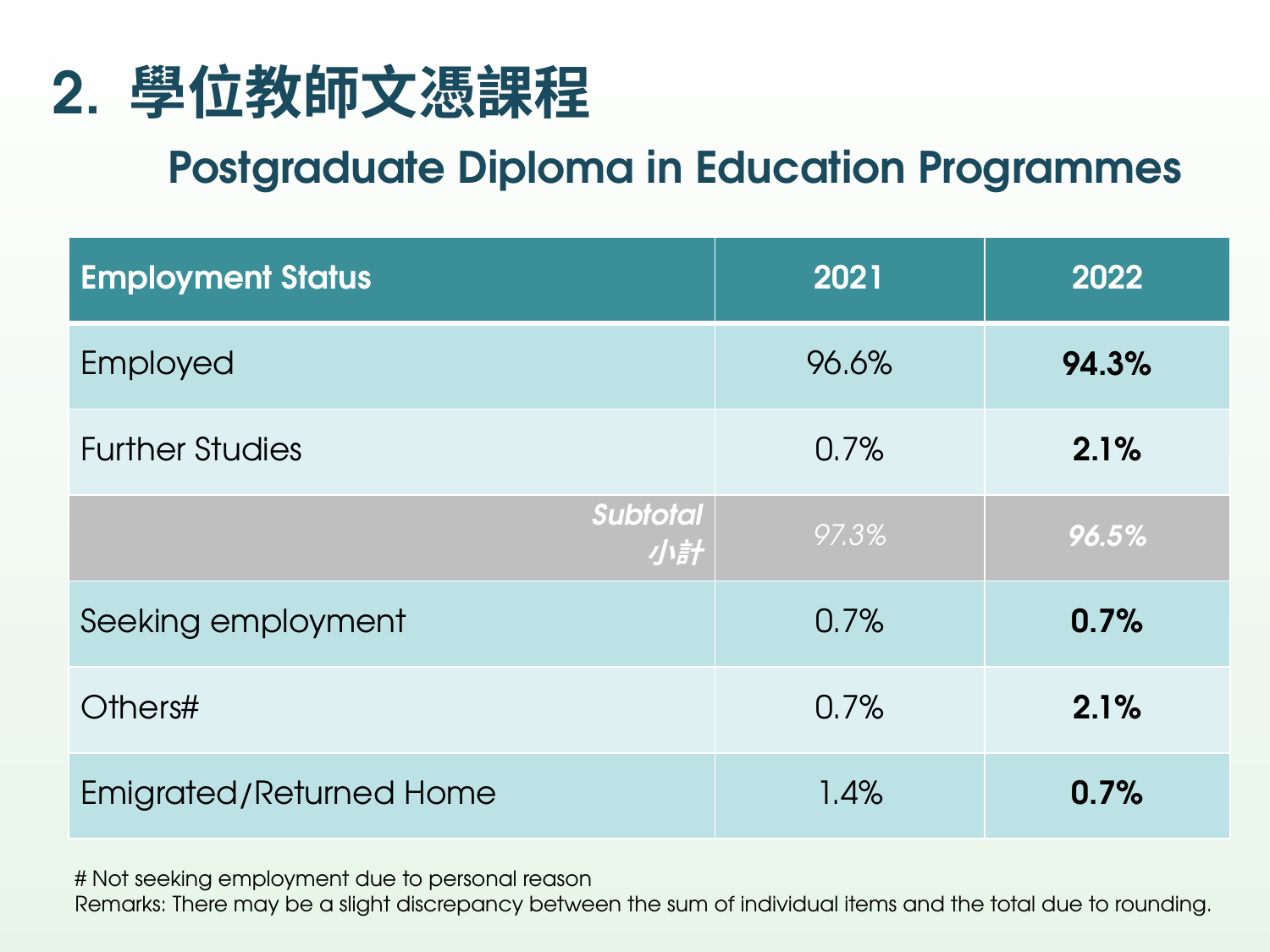

# 2. 學位教師文憑課程 Postgraduate Diploma in Education Programmes
| Employment Status | 2021 | 2022 |
| --- | --- | --- |
| Employed | 96.6% | 94.3% |
| Further Studies | 0.7% | 2.1% |
| Subtotal 小計 | 97.3% | 96.5% |
| Seeking employment | 0.7% | 0.7% |
| Others# | 0.7% | 2.1% |
| Emigrated/Returned Home | 1.4% | 0.7% |
# Not seeking employment due to personal reason
Remarks: There may be a slight discrepancy between the sum of individual items and the total due to rounding.